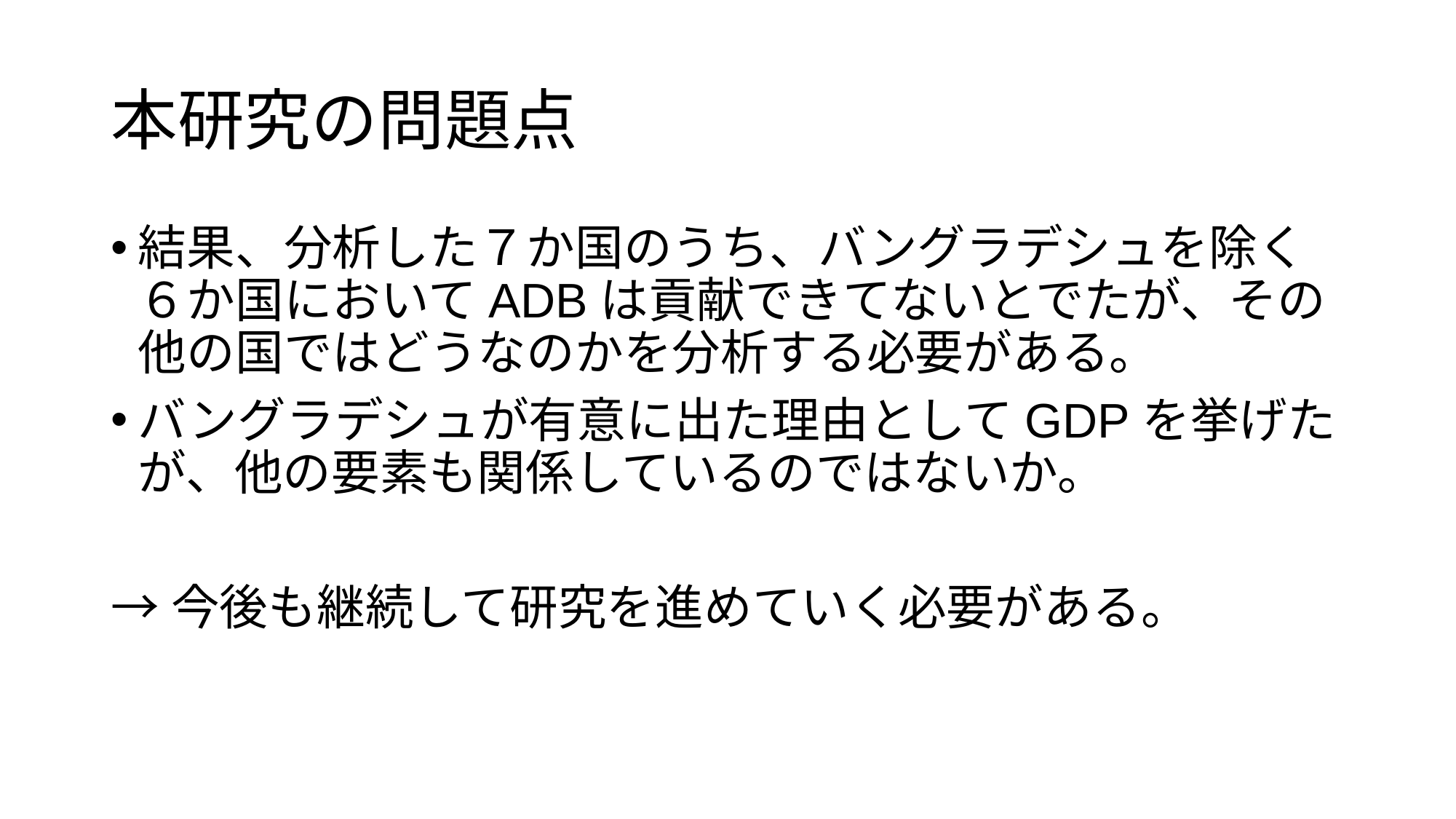

# 本研究の問題点
結果、分析した７か国のうち、バングラデシュを除く６か国においてADBは貢献できてないとでたが、その他の国ではどうなのかを分析する必要がある。
バングラデシュが有意に出た理由としてGDPを挙げたが、他の要素も関係しているのではないか。

→今後も継続して研究を進めていく必要がある。